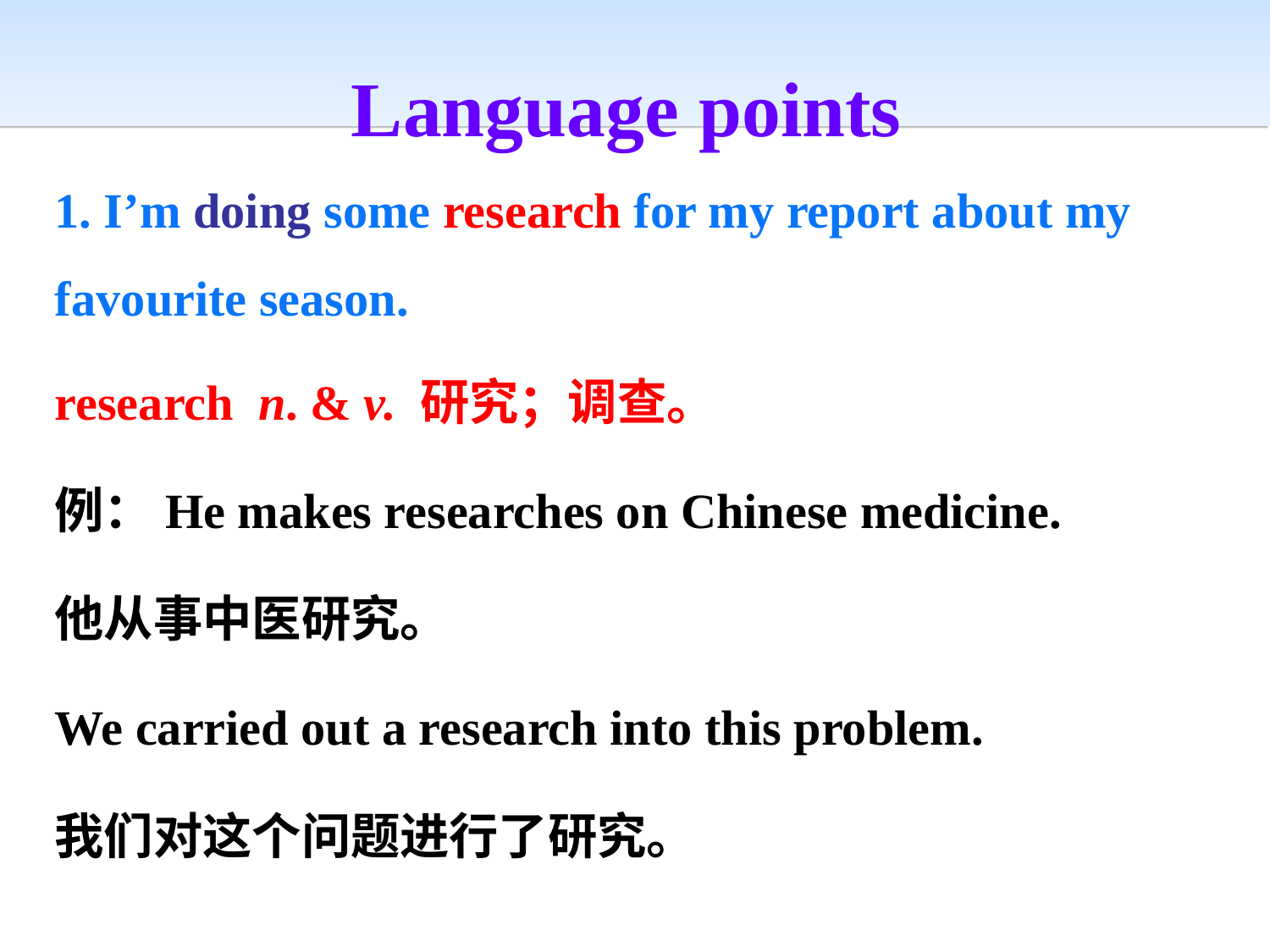

Language points
1. I’m doing some research for my report about my favourite season.
research  n. & v. 研究；调查。
例：He makes researches on Chinese medicine.
他从事中医研究。
We carried out a research into this problem.
我们对这个问题进行了研究。